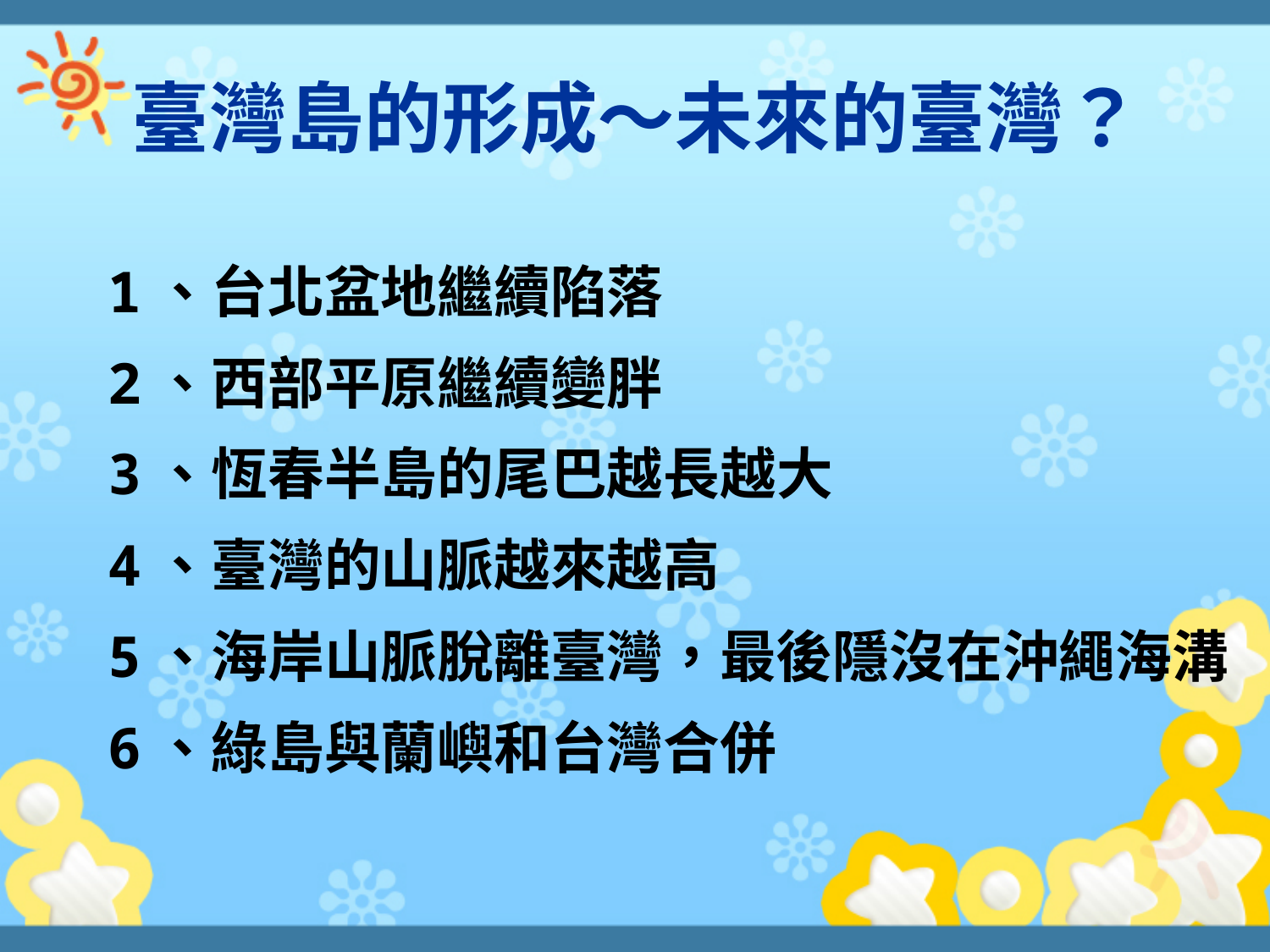

臺灣島的形成～未來的臺灣？
1、台北盆地繼續陷落
2、西部平原繼續變胖
3、恆春半島的尾巴越長越大
4、臺灣的山脈越來越高
5、海岸山脈脫離臺灣，最後隱沒在沖繩海溝
6、綠島與蘭嶼和台灣合併